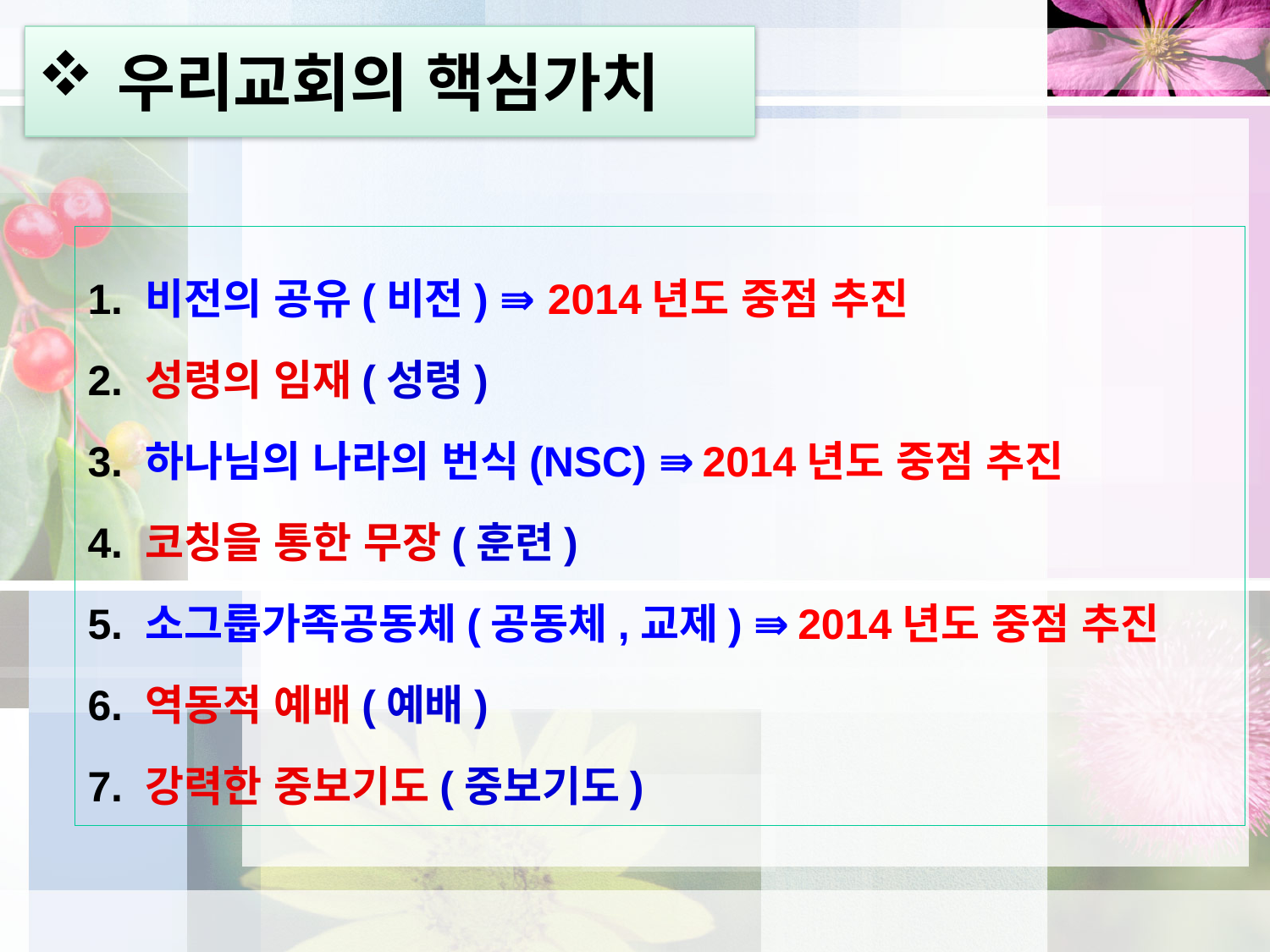

우리교회의 핵심가치
1. 비전의 공유(비전) ⇛ 2014년도 중점 추진
2. 성령의 임재(성령)
3. 하나님의 나라의 번식(NSC) ⇛ 2014년도 중점 추진
4. 코칭을 통한 무장(훈련)
5. 소그룹가족공동체(공동체,교제) ⇛ 2014년도 중점 추진
6. 역동적 예배(예배)
7. 강력한 중보기도(중보기도)